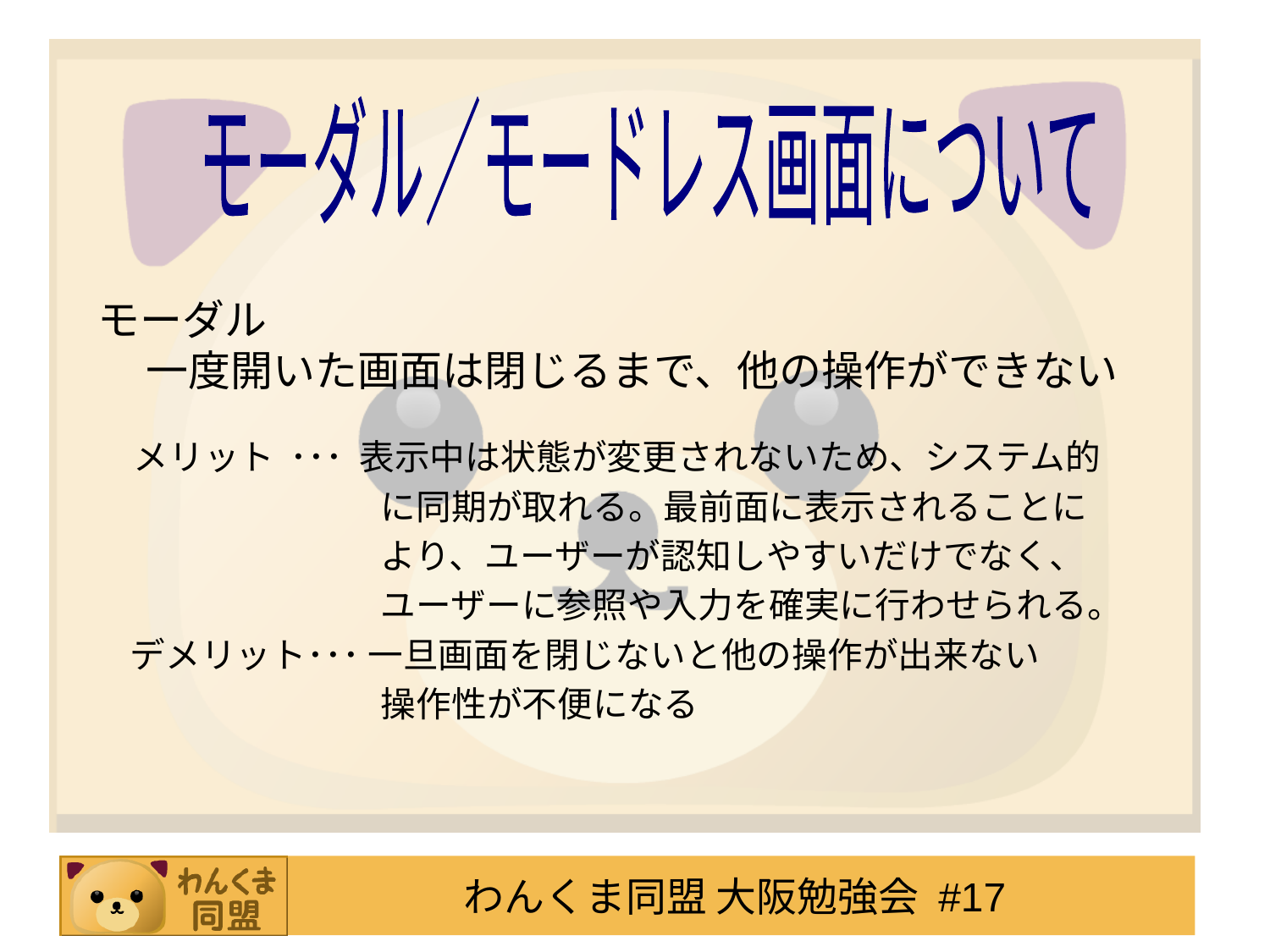

モーダル／モードレス画面について
モーダル　
一度開いた画面は閉じるまで、他の操作ができない
　メリット  ･･･  表示中は状態が変更されないため、システム的
　　　　　　　　に同期が取れる。最前面に表示されることに
　　　　　　　　より、ユーザーが認知しやすいだけでなく、
　　　　　　　　ユーザーに参照や入力を確実に行わせられる。
   デメリット･･･ 一旦画面を閉じないと他の操作が出来ない
　　　　　　　　操作性が不便になる